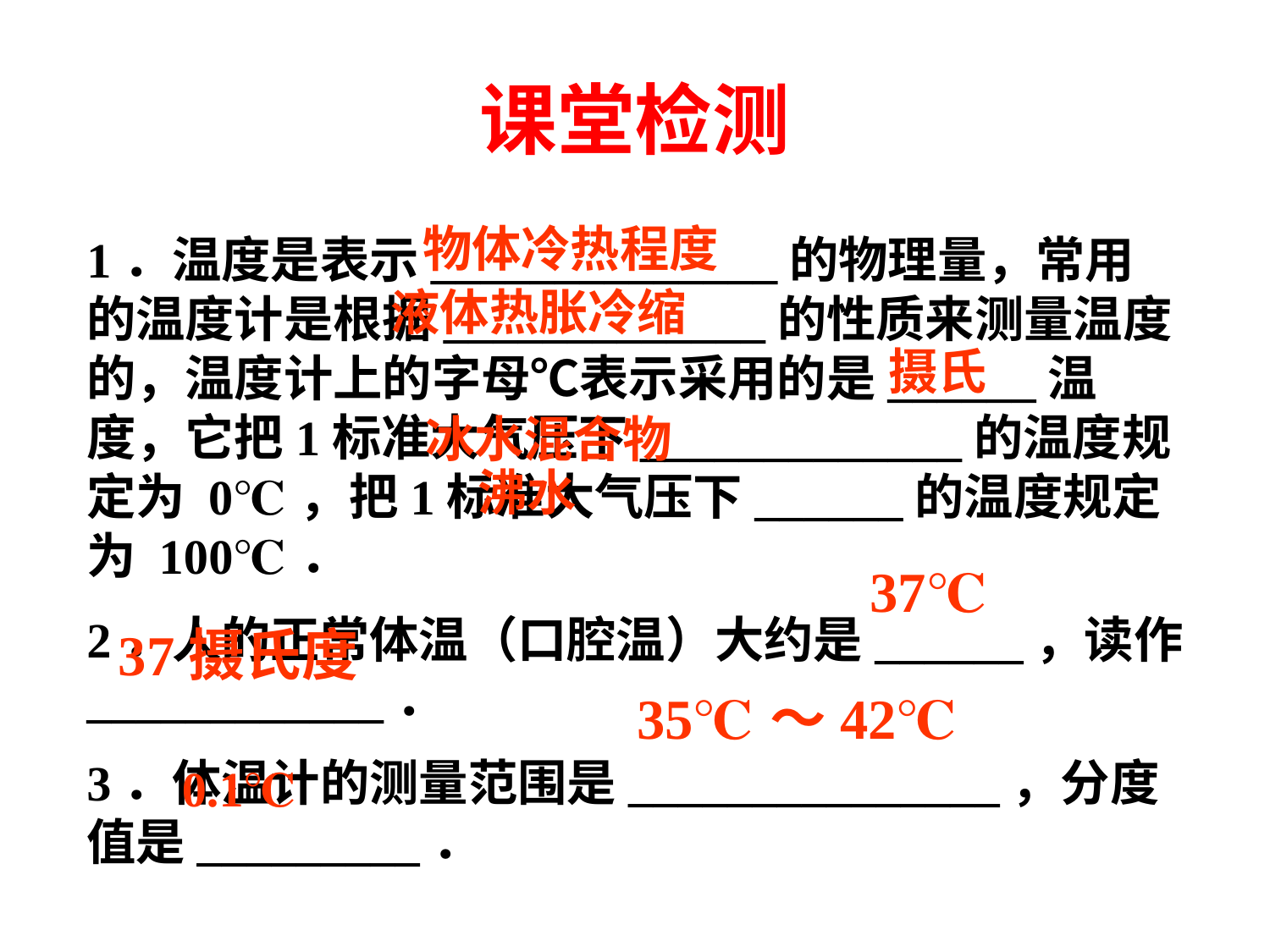

# 课堂检测
物体冷热程度
1．温度是表示______________的物理量，常用的温度计是根据_____________的性质来测量温度的，温度计上的字母℃表示采用的是______温度，它把1标准大气压下_____________的温度规定为 0℃，把1标准大气压下______的温度规定为 100℃．
2．人的正常体温（口腔温）大约是______，读作____________．
3．体温计的测量范围是_______________，分度值是_________．
液体热胀冷缩
摄氏
冰水混合物
沸水
37℃
37摄氏度
35℃～42℃
0.1℃